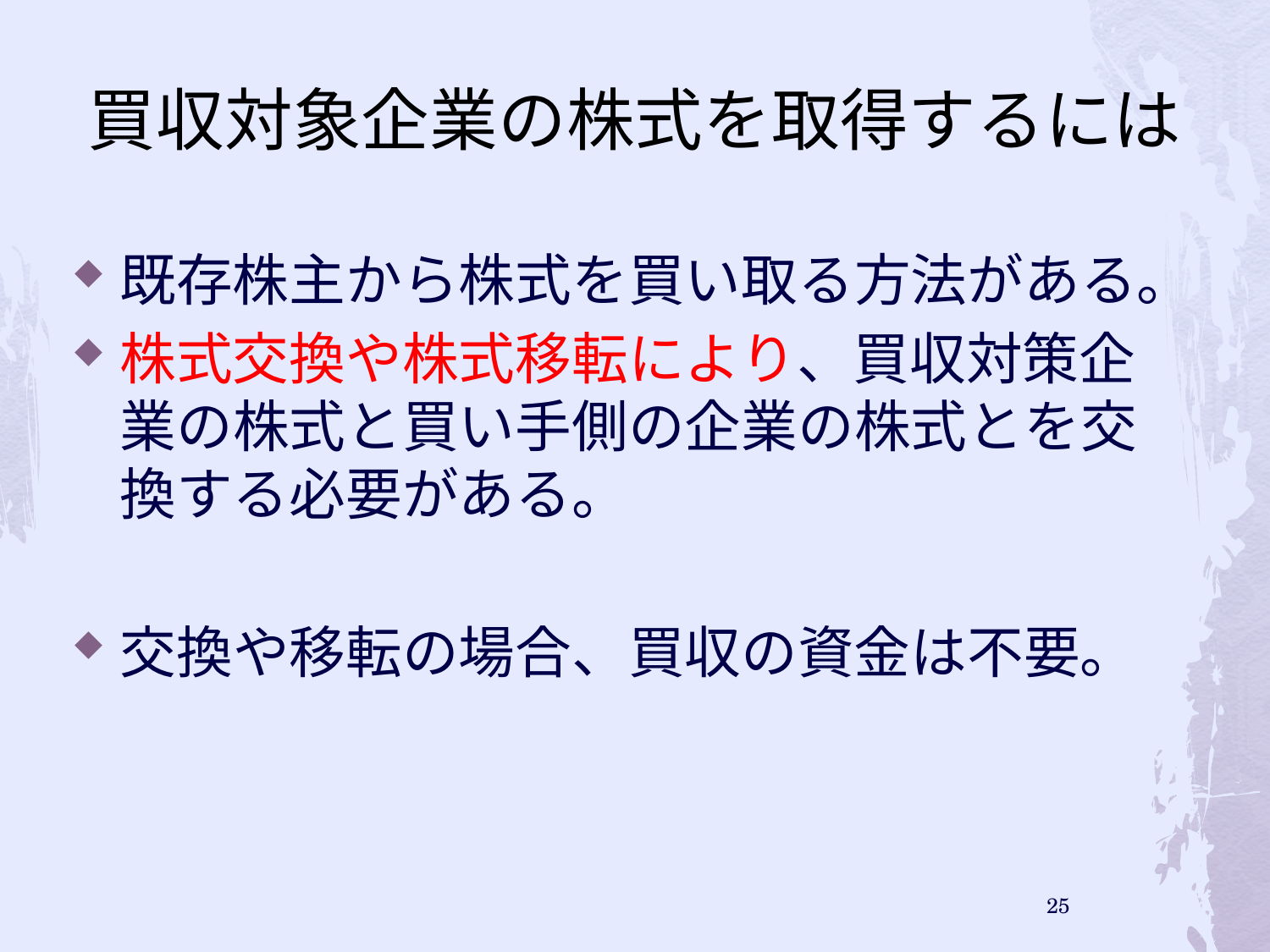

# 買収対象企業の株式を取得するには
既存株主から株式を買い取る方法がある。
株式交換や株式移転により、買収対策企業の株式と買い手側の企業の株式とを交換する必要がある。

交換や移転の場合、買収の資金は不要。
25